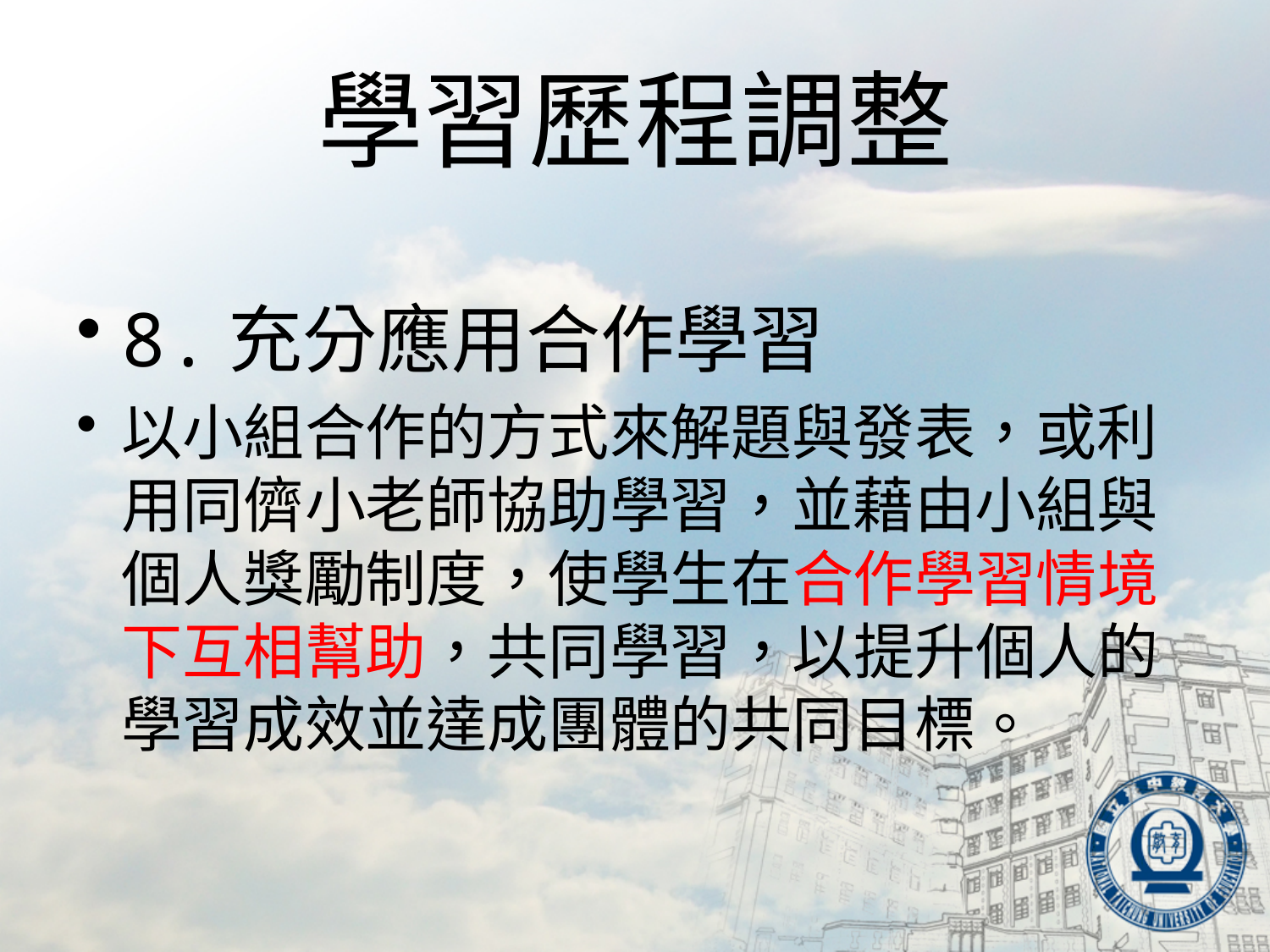

# 學習歷程調整
8.充分應用合作學習
以小組合作的方式來解題與發表，或利用同儕小老師協助學習，並藉由小組與個人獎勵制度，使學生在合作學習情境下互相幫助，共同學習，以提升個人的學習成效並達成團體的共同目標。